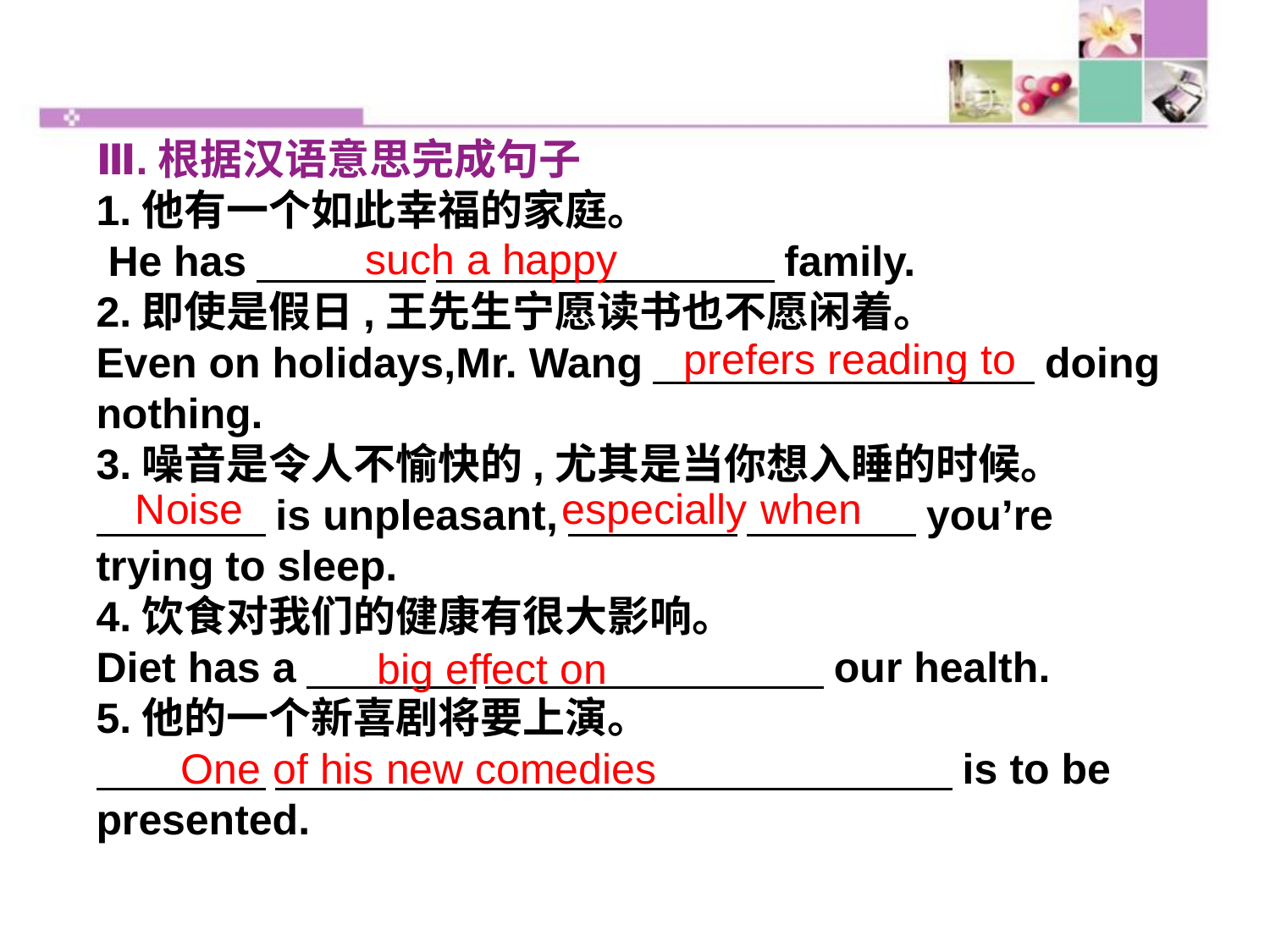

Ⅲ.根据汉语意思完成句子
1.他有一个如此幸福的家庭。
 He has　　　　 　　　　　　　　family.
2.即使是假日,王先生宁愿读书也不愿闲着。
Even on holidays,Mr. Wang　　　　　　　         doing nothing.
3.噪音是令人不愉快的,尤其是当你想入睡的时候。
　　　　is unpleasant,　　　　 　　　　you’re trying to sleep.
4.饮食对我们的健康有很大影响。
Diet has a　　　　 　　　　　　　　our health.
5.他的一个新喜剧将要上演。
　　　　 　　　　　　　　　　　　　　　　is to be presented.
such a happy
prefers reading to
Noise                           especially when
big effect on
One of his new comedies